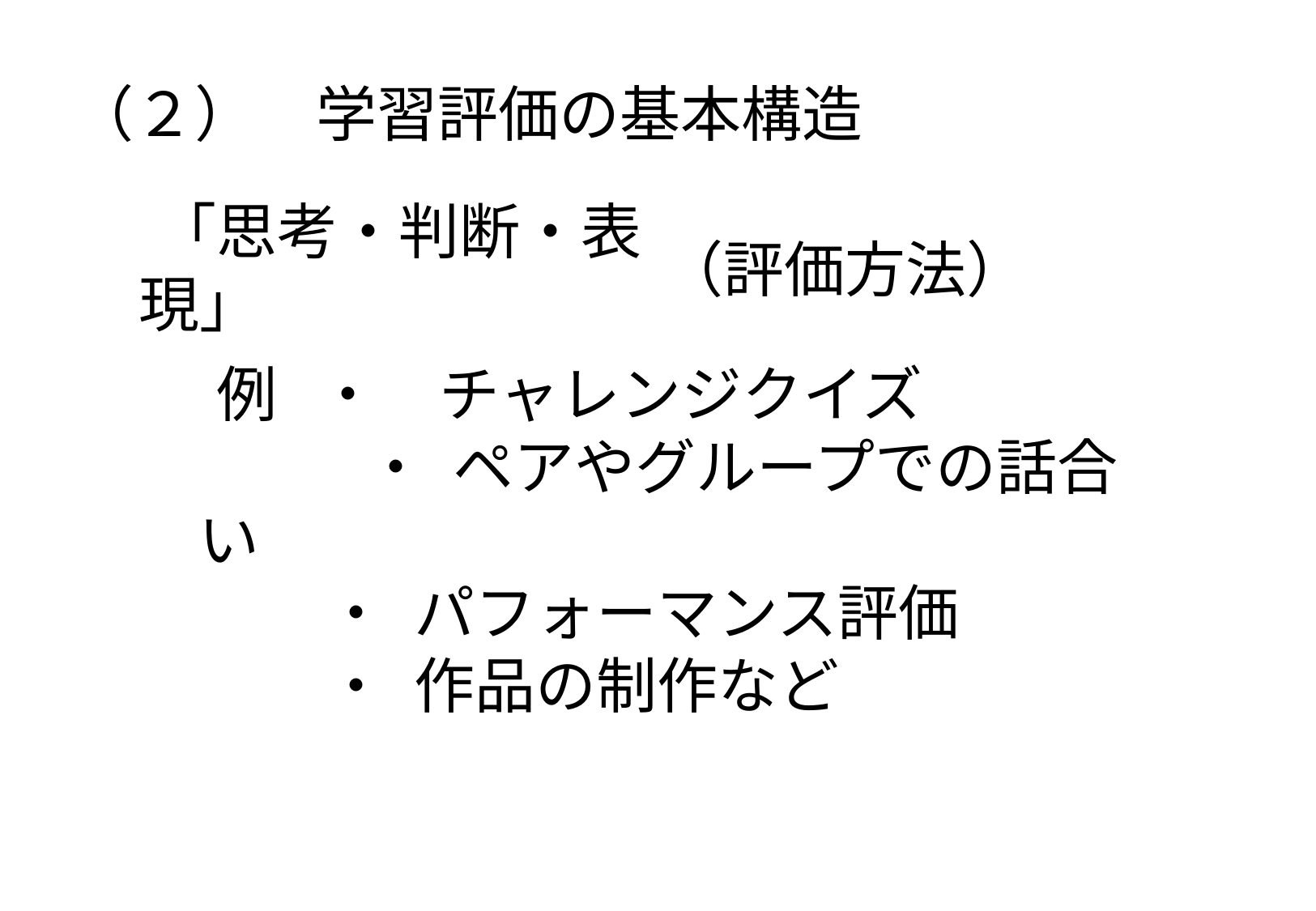

（２）　学習評価の基本構造

「思考・判断・表現」
（評価方法）

例   ・　チャレンジクイズ
　　  ・  ペアやグループでの話合い
       ・  パフォーマンス評価
       ・  作品の制作など